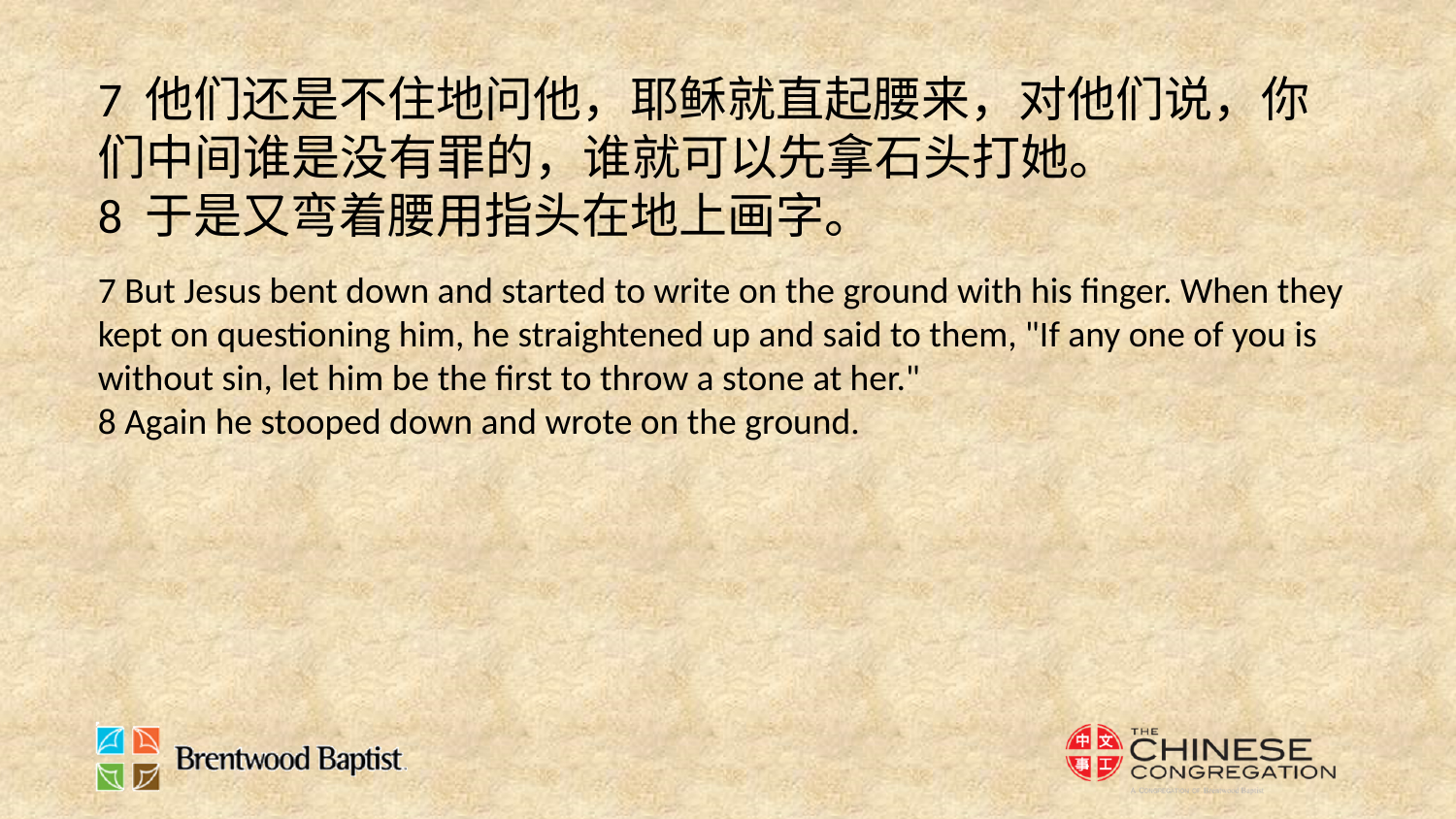

7 他们还是不住地问他，耶稣就直起腰来，对他们说，你们中间谁是没有罪的，谁就可以先拿石头打她。
8 于是又弯着腰用指头在地上画字。

7 But Jesus bent down and started to write on the ground with his finger. When they kept on questioning him, he straightened up and said to them, "If any one of you is without sin, let him be the first to throw a stone at her."
8 Again he stooped down and wrote on the ground.